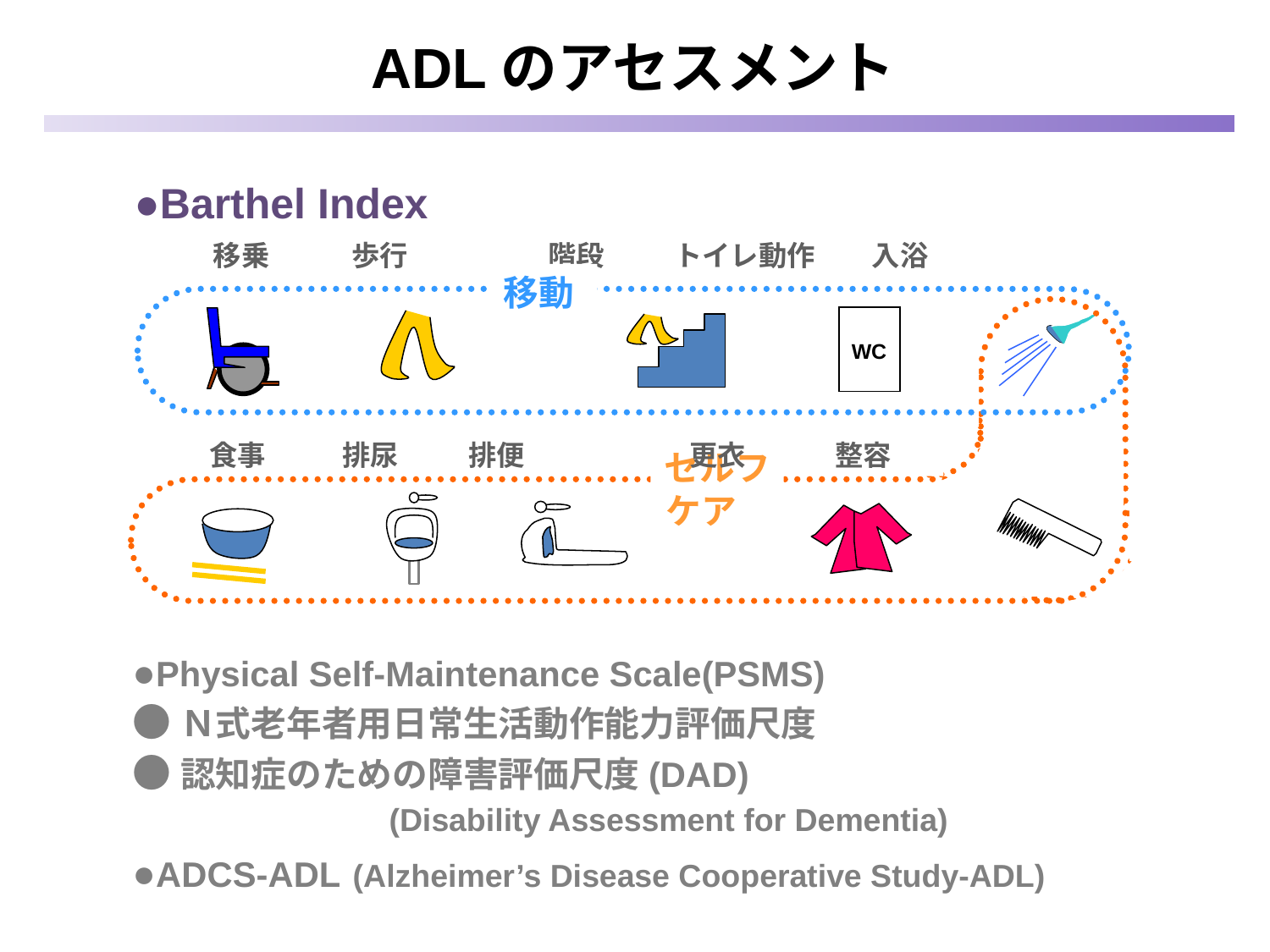

ADLのアセスメント

●Barthel Index
移乗             歩行                      階段           トイレ動作         入浴
移動

WC

食事            排尿           排便                          更衣              整容
セルフケア

●Physical Self-Maintenance Scale(PSMS)
●Ｎ式老年者用日常生活動作能力評価尺度
●認知症のための障害評価尺度(DAD)
 　                          (Disability Assessment for Dementia)
●ADCS-ADL (Alzheimer’s Disease Cooperative Study-ADL)